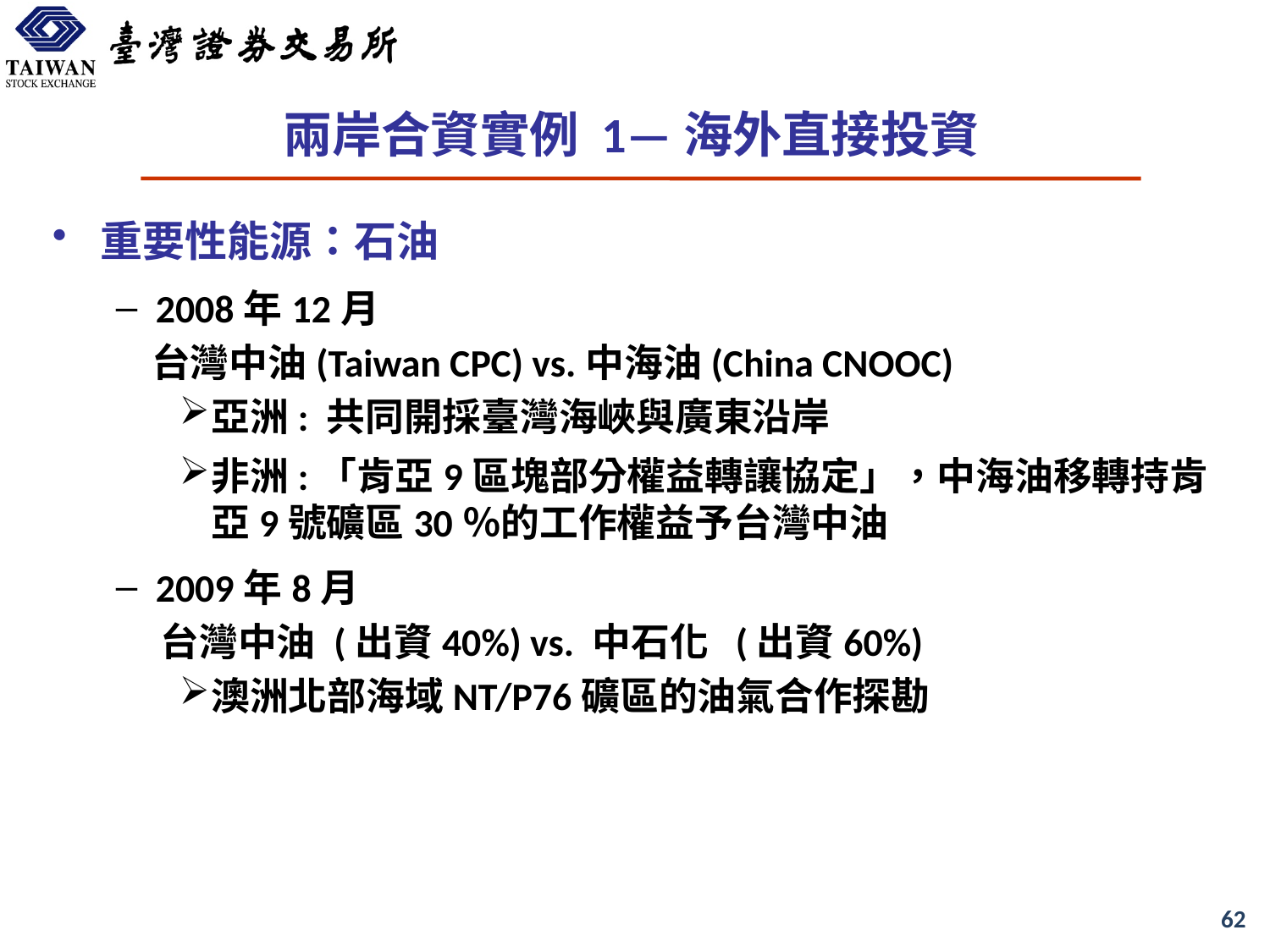

# 兩岸合資實例 1—海外直接投資
重要性能源：石油
2008年12月
   台灣中油(Taiwan CPC) vs.中海油(China CNOOC)
亞洲: 共同開採臺灣海峽與廣東沿岸
非洲:「肯亞9區塊部分權益轉讓協定」，中海油移轉持肯亞9號礦區30％的工作權益予台灣中油
2009年8月
    台灣中油 (出資40%) vs. 中石化  (出資60%)
澳洲北部海域NT/P76礦區的油氣合作探勘

62